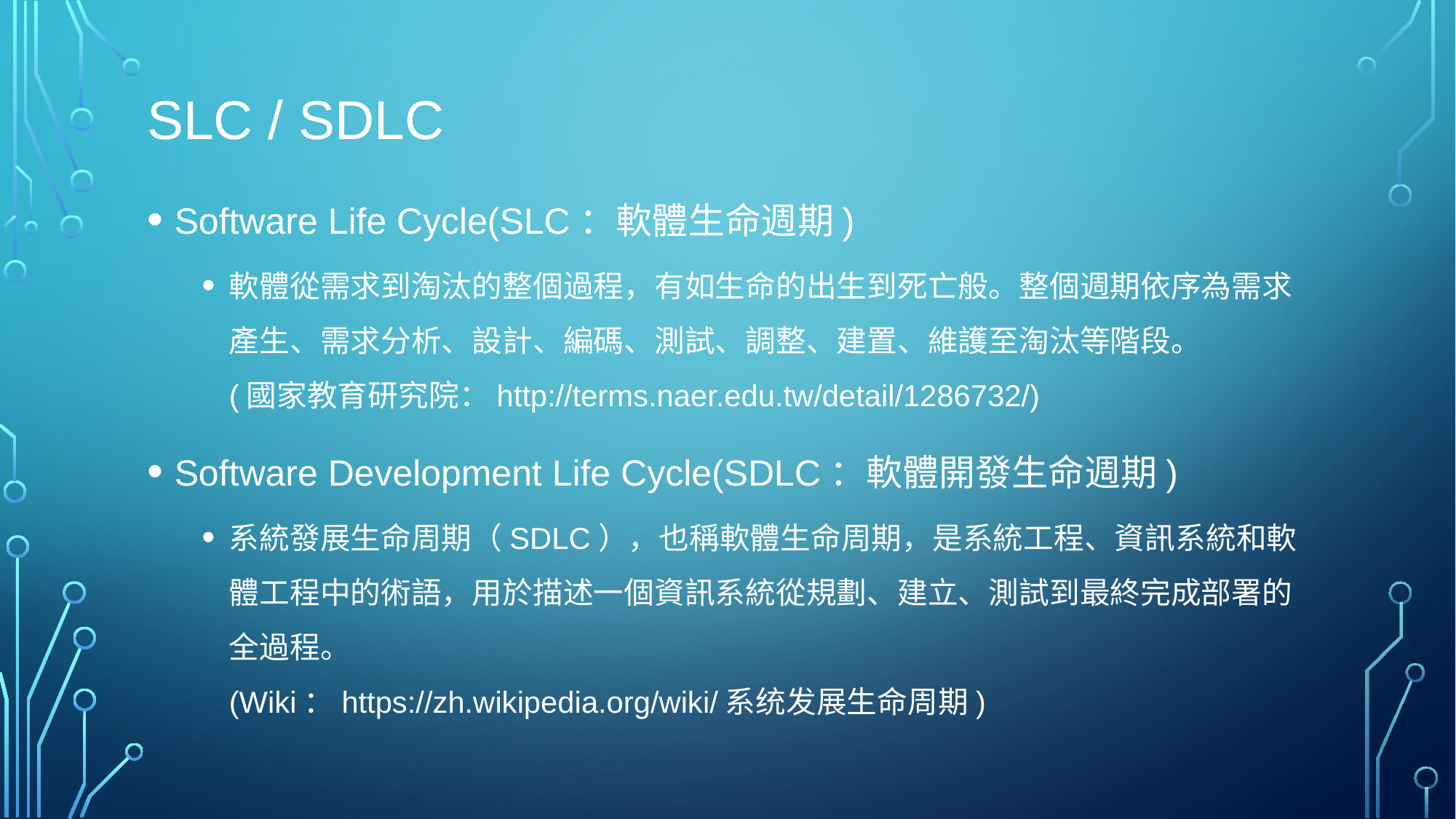

# SLC / SDLC
Software Life Cycle(SLC：軟體生命週期)
軟體從需求到淘汰的整個過程，有如生命的出生到死亡般。整個週期依序為需求產生、需求分析、設計、編碼、測試、調整、建置、維護至淘汰等階段。
(國家教育研究院：http://terms.naer.edu.tw/detail/1286732/)
Software Development Life Cycle(SDLC：軟體開發生命週期)
系統發展生命周期（SDLC），也稱軟體生命周期，是系統工程、資訊系統和軟體工程中的術語，用於描述一個資訊系統從規劃、建立、測試到最終完成部署的全過程。
(Wiki：https://zh.wikipedia.org/wiki/系统发展生命周期)